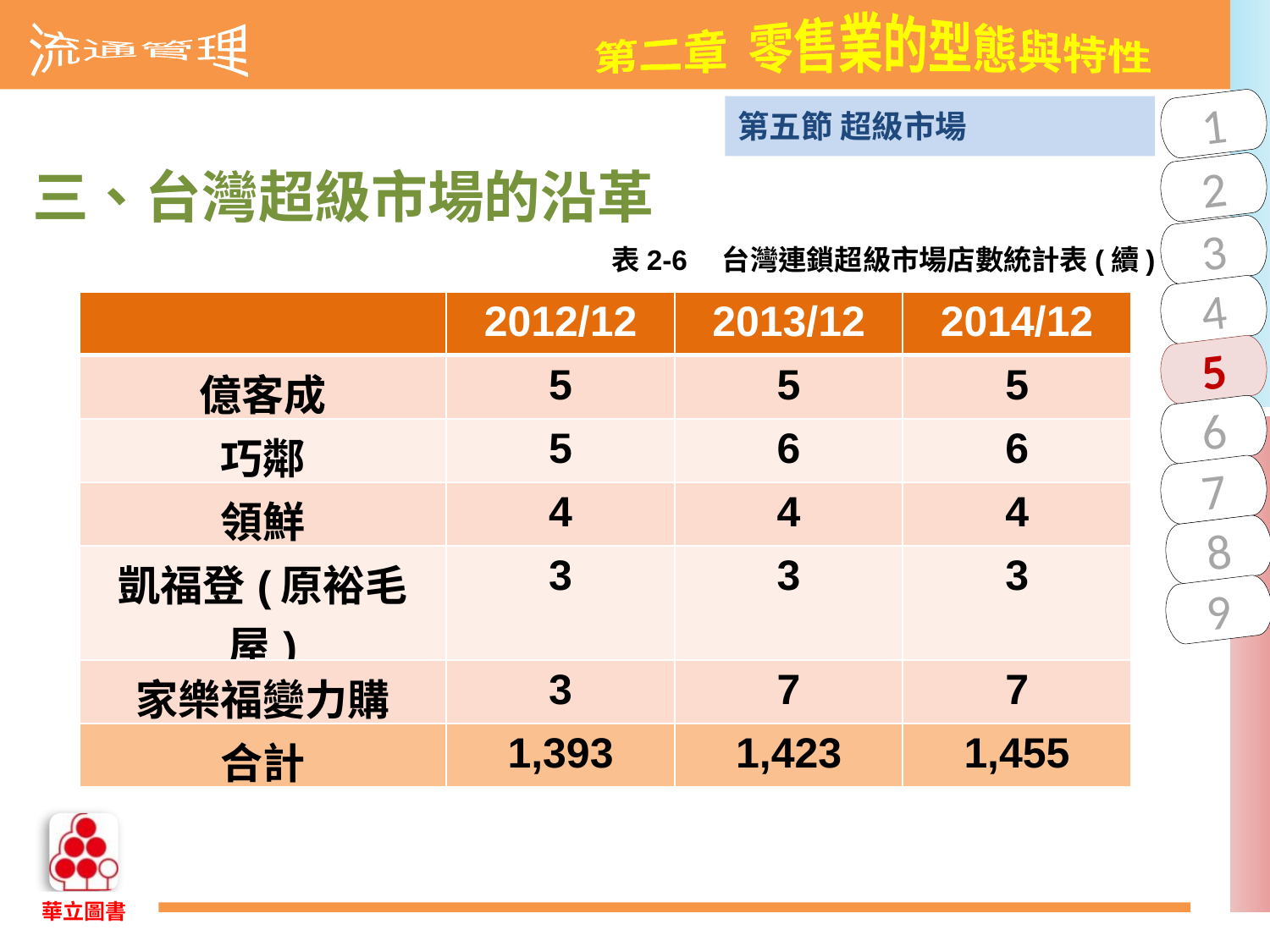

第五節 超級市場
三、台灣超級市場的沿革
表2-6　台灣連鎖超級市場店數統計表(續)
|  | 2012/12 | 2013/12 | 2014/12 |
| --- | --- | --- | --- |
| 億客成 | 5 | 5 | 5 |
| 巧鄰 | 5 | 6 | 6 |
| 領鮮 | 4 | 4 | 4 |
| 凱福登(原裕毛屋) | 3 | 3 | 3 |
| 家樂福變力購 | 3 | 7 | 7 |
| 合計 | 1,393 | 1,423 | 1,455 |